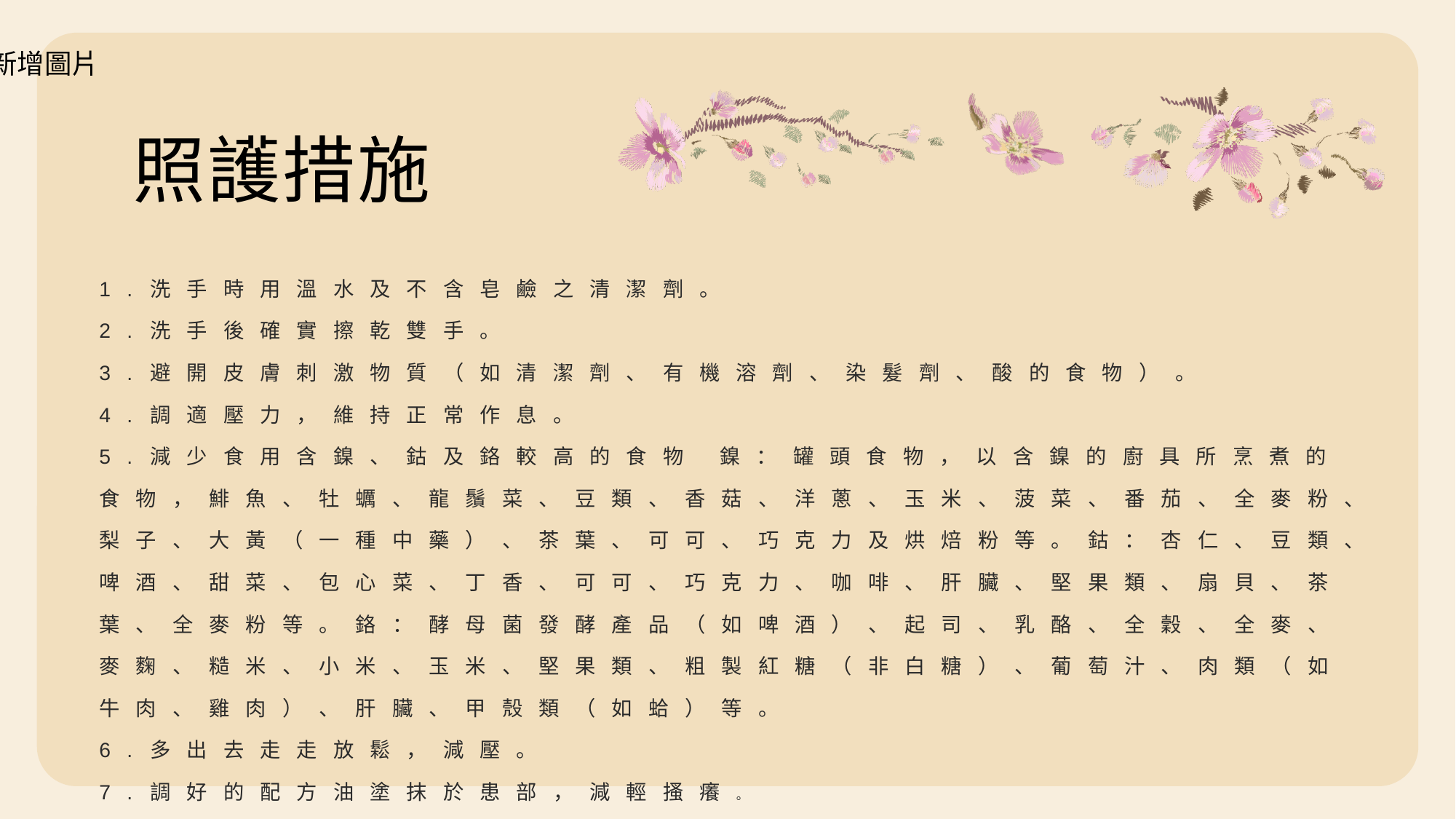

# 照護措施
1.洗手時用溫水及不含皂鹼之清潔劑。
2.洗手後確實擦乾雙手。
3.避開皮膚刺激物質（如清潔劑、有機溶劑、染髮劑、酸的食物）。
4.調適壓力，維持正常作息。
5.減少食用含鎳、鈷及鉻較高的食物 鎳：罐頭食物，以含鎳的廚具所烹煮的食物，鯡魚、牡蠣、龍鬚菜、豆類、香菇、洋蔥、玉米、菠菜、番茄、全麥粉、梨子、大黃（一種中藥）、茶葉、可可、巧克力及烘焙粉等。鈷：杏仁、豆類、啤酒、甜菜、包心菜、丁香、可可、巧克力、咖啡、肝臟、堅果類、扇貝、茶葉、全麥粉等。鉻：酵母菌發酵產品（如啤酒）、起司、乳酪、全穀、全麥、麥麴、糙米、小米、玉米、堅果類、粗製紅糖（非白糖）、葡萄汁、肉類（如牛肉、雞肉）、肝臟、甲殼類（如蛤）等。
6.多出去走走放鬆，減壓。
7.調好的配方油塗抹於患部，減輕搔癢。